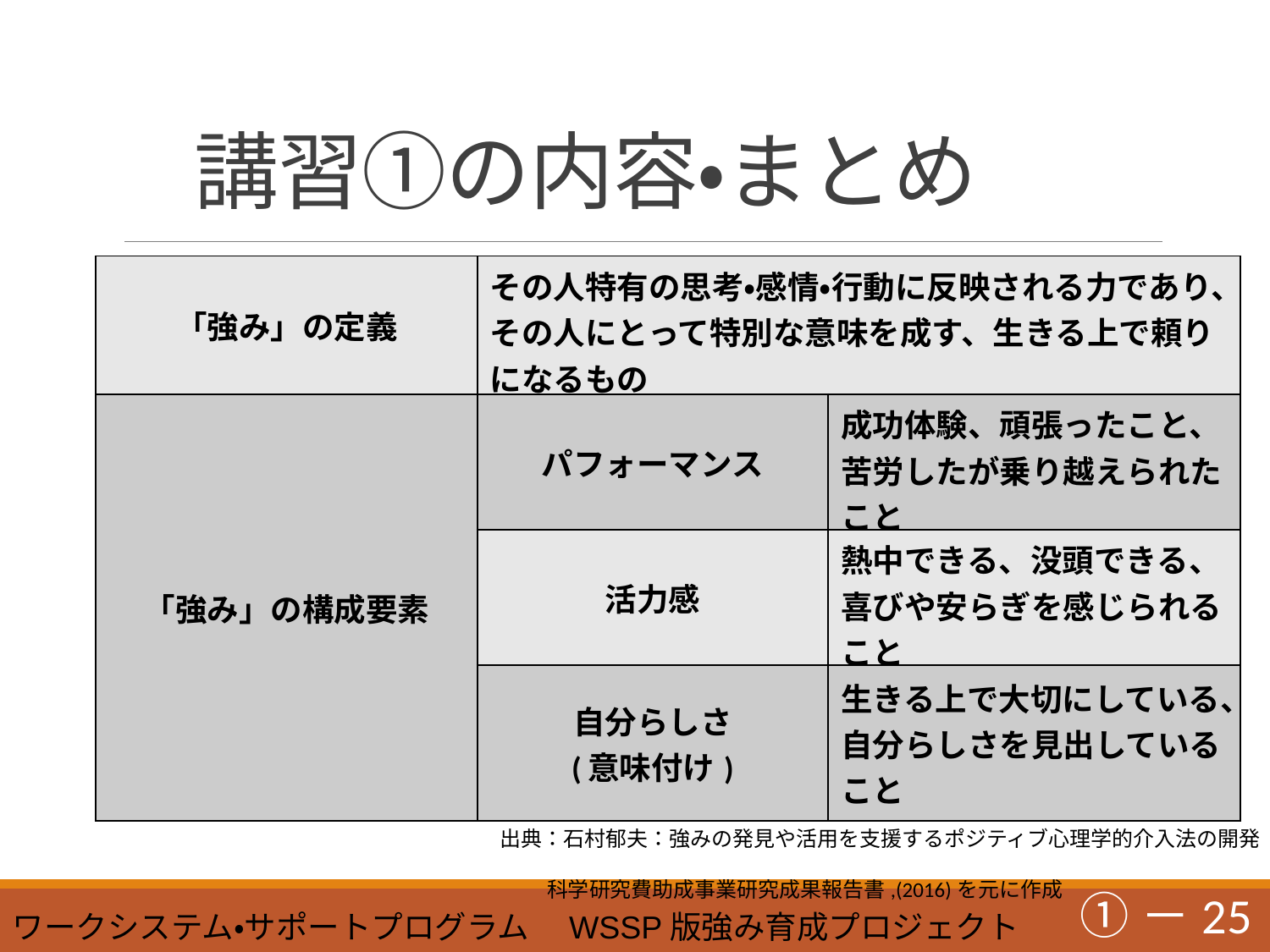

# 講習①の内容・まとめ
| 「強み」の定義 | その人特有の思考・感情・行動に反映される力であり、その人にとって特別な意味を成す、生きる上で頼りになるもの |  |
| --- | --- | --- |
| 「強み」の構成要素 | パフォーマンス | 成功体験、頑張ったこと、 苦労したが乗り越えられたこと |
|  | 活力感 | 熱中できる、没頭できる、 喜びや安らぎを感じられること |
|  | 自分らしさ (意味付け) | 生きる上で大切にしている、 自分らしさを見出していること |
出典：石村郁夫：強みの発見や活用を支援するポジティブ心理学的介入法の開発
         科学研究費助成事業研究成果報告書,(2016)を元に作成
①－25
ワークシステム・サポートプログラム　WSSP版強み育成プロジェクト